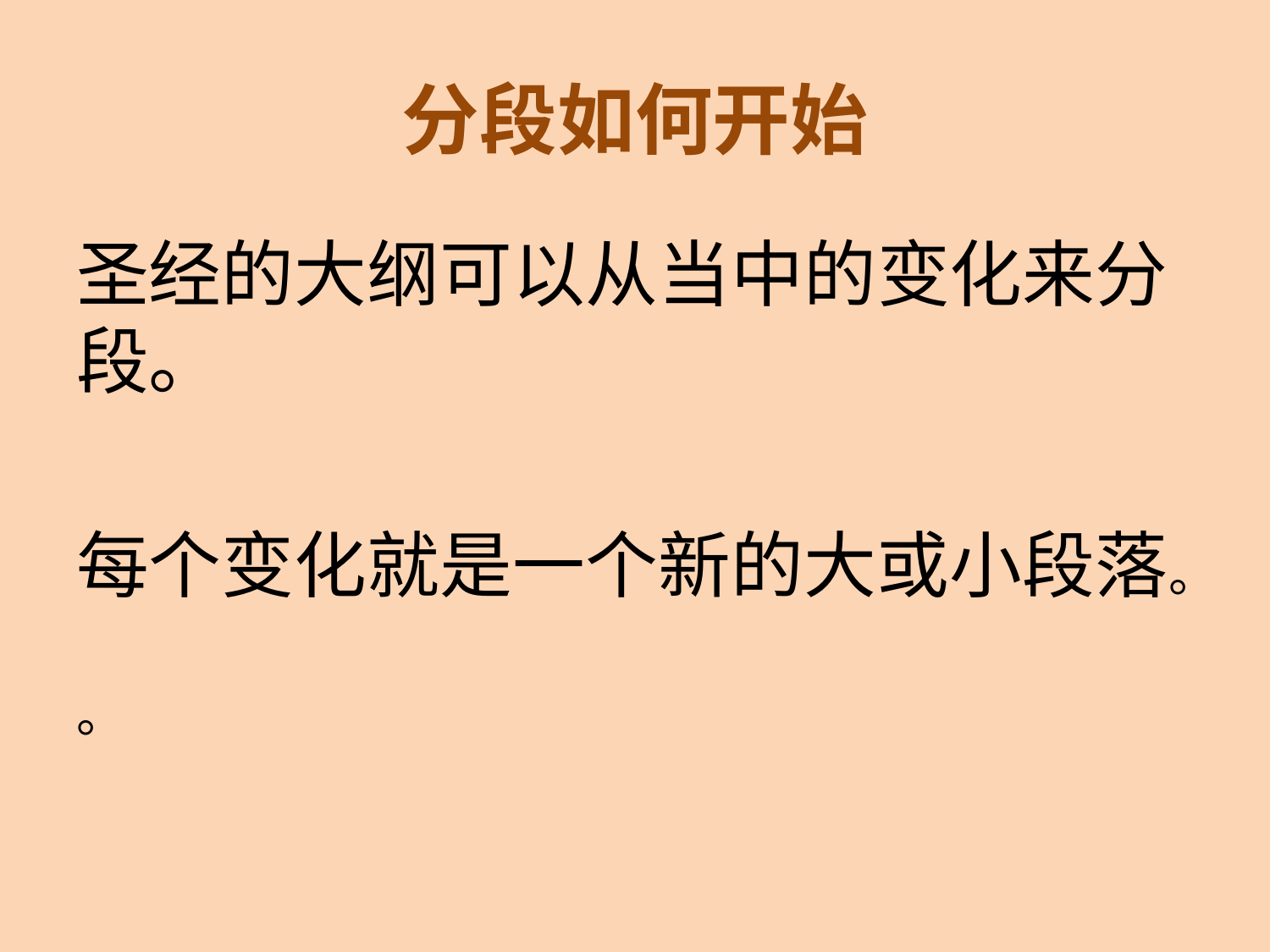

# 分段如何开始
圣经的大纲可以从当中的变化来分段。

每个变化就是一个新的大或小段落。

。